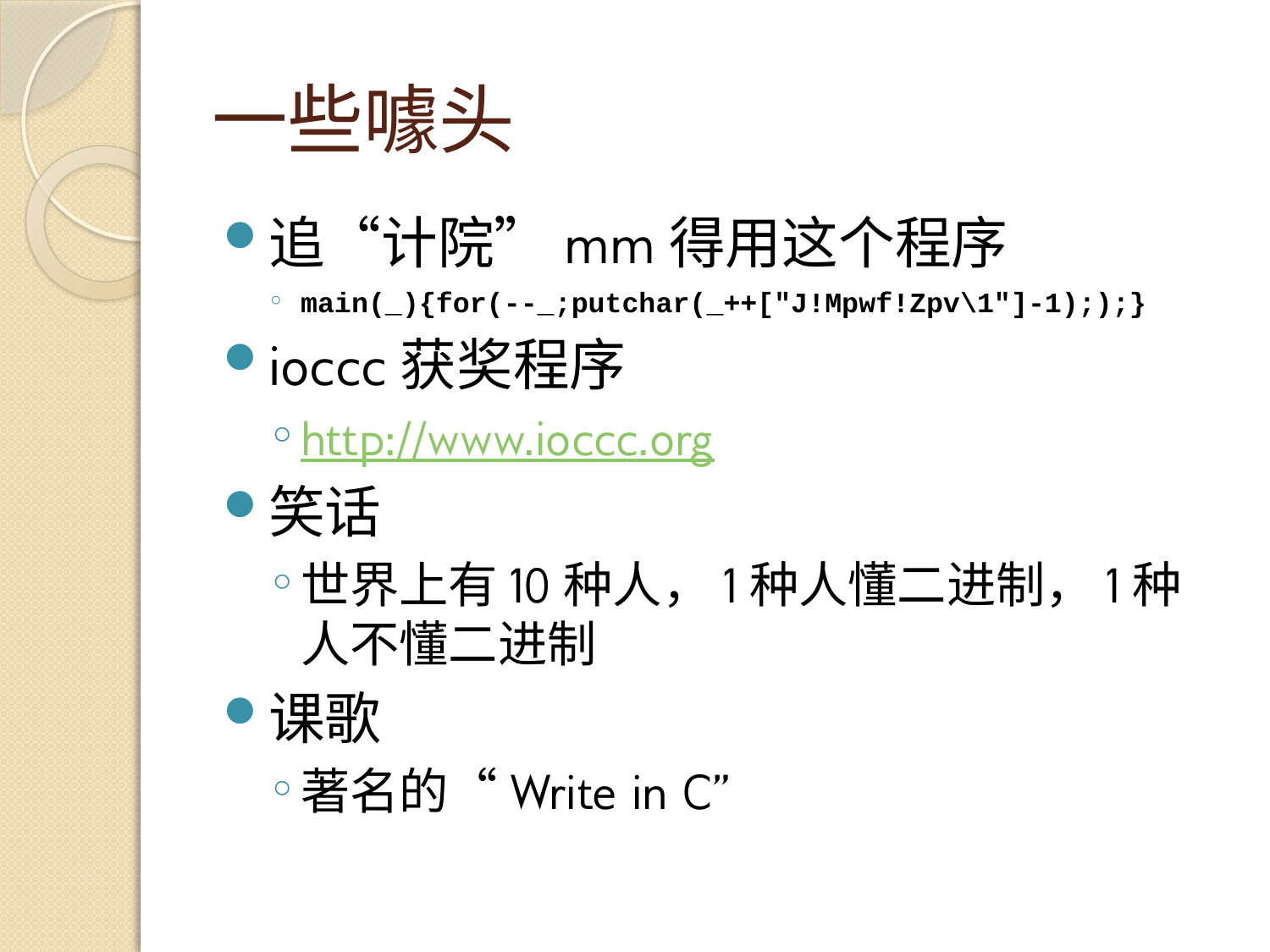

# 一些噱头
追“计院”mm得用这个程序
main(_){for(--_;putchar(_++["J!Mpwf!Zpv\1"]-1););}
ioccc获奖程序
http://www.ioccc.org
笑话
世界上有10种人，1种人懂二进制，1种人不懂二进制
课歌
著名的“Write in C”